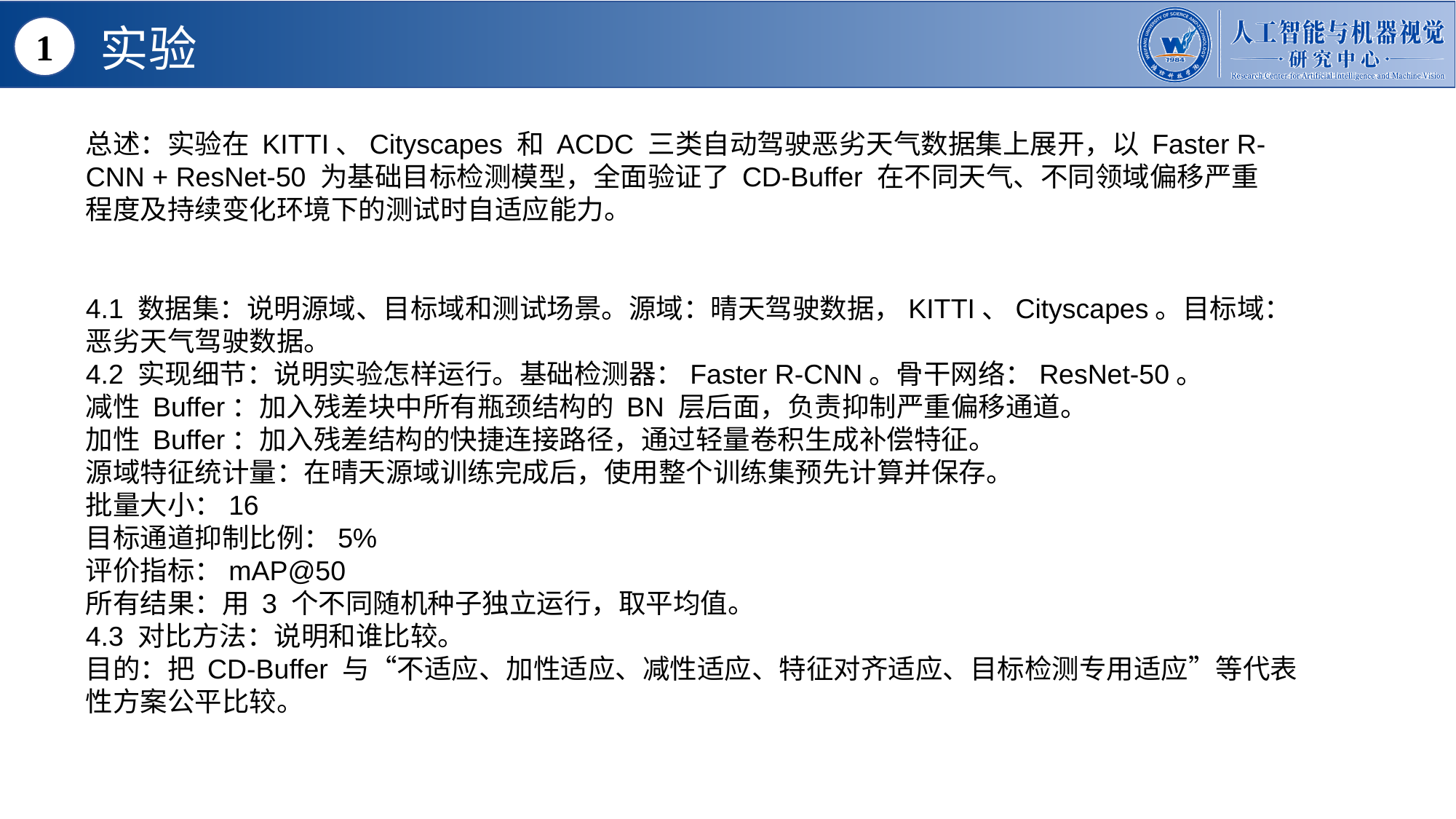

实验
1
总述：实验在 KITTI、Cityscapes 和 ACDC 三类自动驾驶恶劣天气数据集上展开，以 Faster R-CNN + ResNet-50 为基础目标检测模型，全面验证了 CD-Buffer 在不同天气、不同领域偏移严重程度及持续变化环境下的测试时自适应能力。

4.1 数据集：说明源域、目标域和测试场景。源域：晴天驾驶数据，KITTI、Cityscapes。目标域：恶劣天气驾驶数据。
4.2 实现细节：说明实验怎样运行。基础检测器：Faster R-CNN。骨干网络：ResNet-50。
减性 Buffer：加入残差块中所有瓶颈结构的 BN 层后面，负责抑制严重偏移通道。
加性 Buffer：加入残差结构的快捷连接路径，通过轻量卷积生成补偿特征。
源域特征统计量：在晴天源域训练完成后，使用整个训练集预先计算并保存。
批量大小：16
目标通道抑制比例：5%
评价指标：mAP@50
所有结果：用 3 个不同随机种子独立运行，取平均值。
4.3 对比方法：说明和谁比较。
目的：把 CD-Buffer 与“不适应、加性适应、减性适应、特征对齐适应、目标检测专用适应”等代表性方案公平比较。
7
Your Title